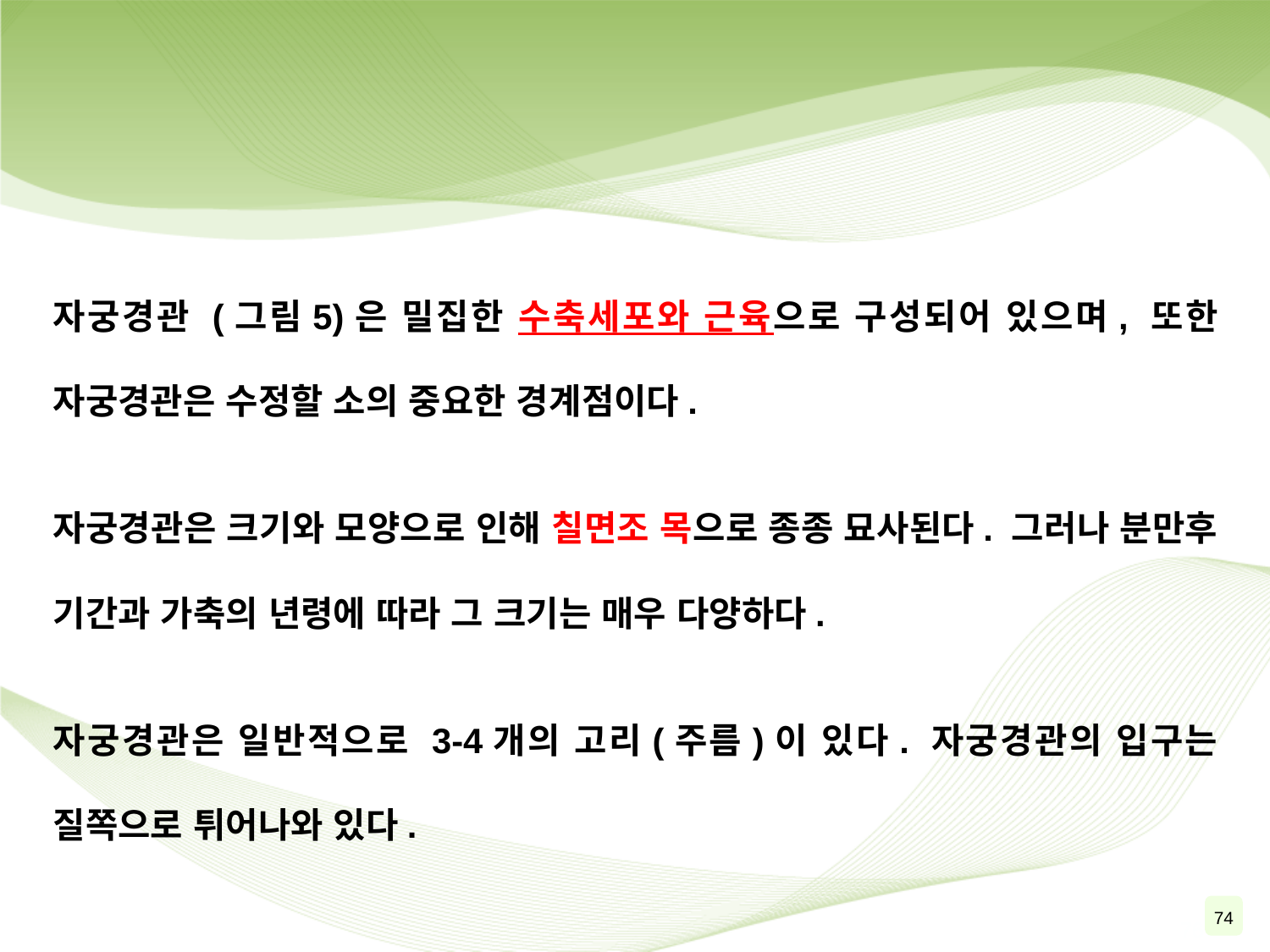

자궁경관 (그림5)은 밀집한 수축세포와 근육으로 구성되어 있으며, 또한 자궁경관은 수정할 소의 중요한 경계점이다.

자궁경관은 크기와 모양으로 인해 칠면조 목으로 종종 묘사된다. 그러나 분만후 기간과 가축의 년령에 따라 그 크기는 매우 다양하다.

자궁경관은 일반적으로 3-4개의 고리(주름)이 있다. 자궁경관의 입구는 질쪽으로 튀어나와 있다.
74
76